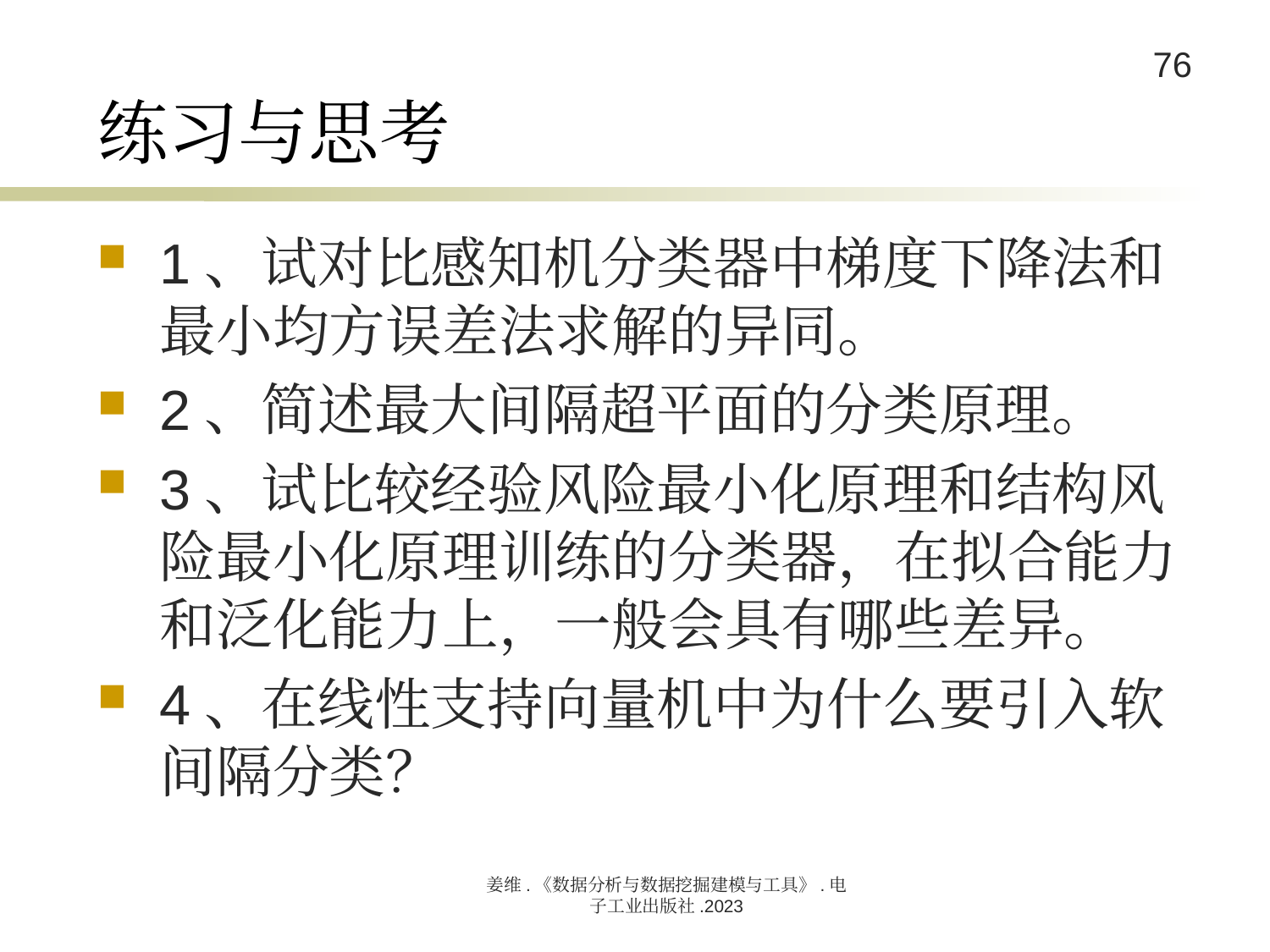

# 练习与思考
1、试对比感知机分类器中梯度下降法和最小均方误差法求解的异同。
2、简述最大间隔超平面的分类原理。
3、试比较经验风险最小化原理和结构风险最小化原理训练的分类器，在拟合能力和泛化能力上，一般会具有哪些差异。
4、在线性支持向量机中为什么要引入软间隔分类？
姜维.《数据分析与数据挖掘建模与工具》.电子工业出版社.2023